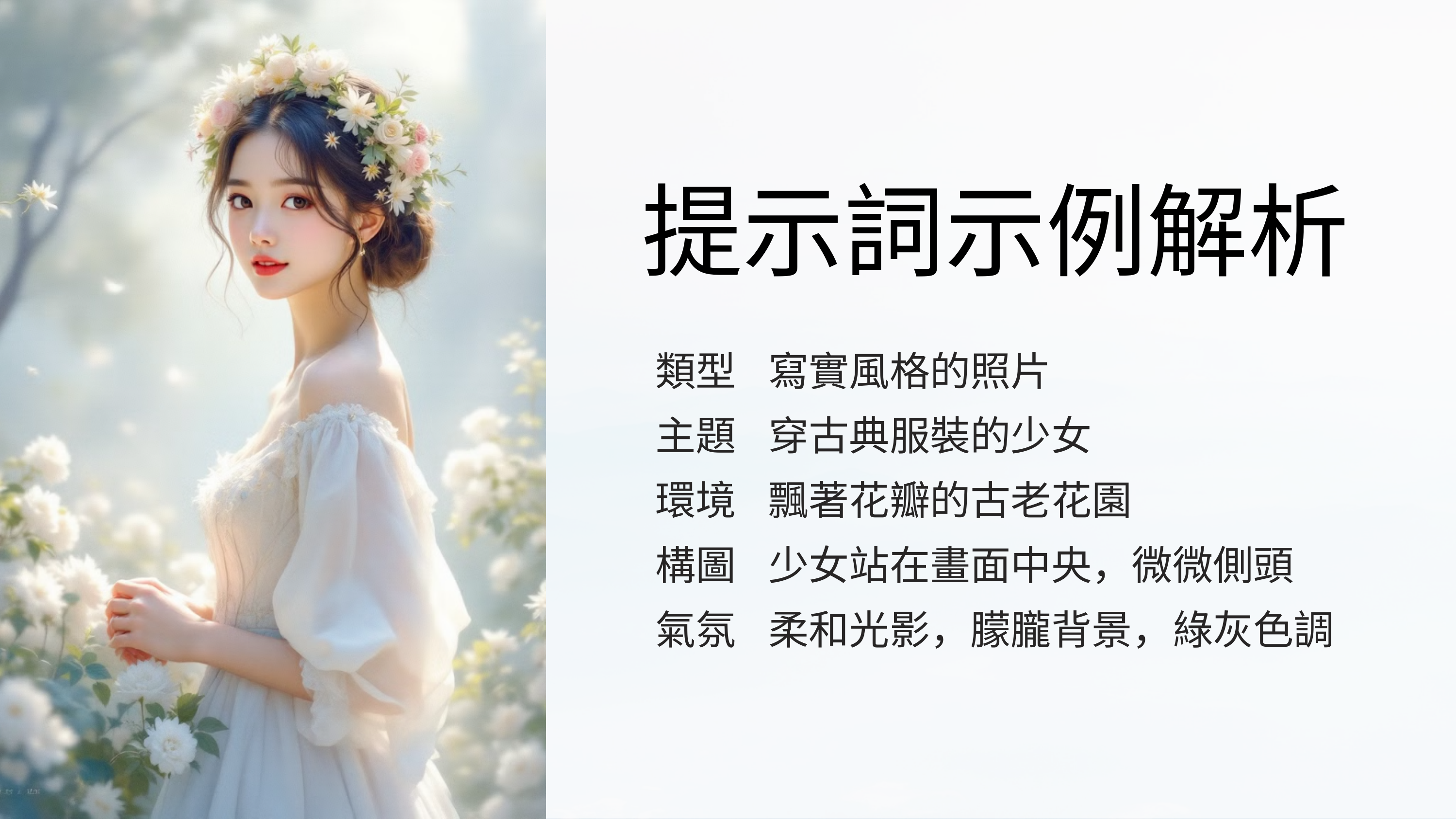

提示詞示例解析

類型
寫實風格的照片

主題
穿古典服裝的少女

飄著花瓣的古老花園
環境

少女站在畫面中央，微微側頭
構圖

柔和光影，朦朧背景，綠灰色調
氣氛